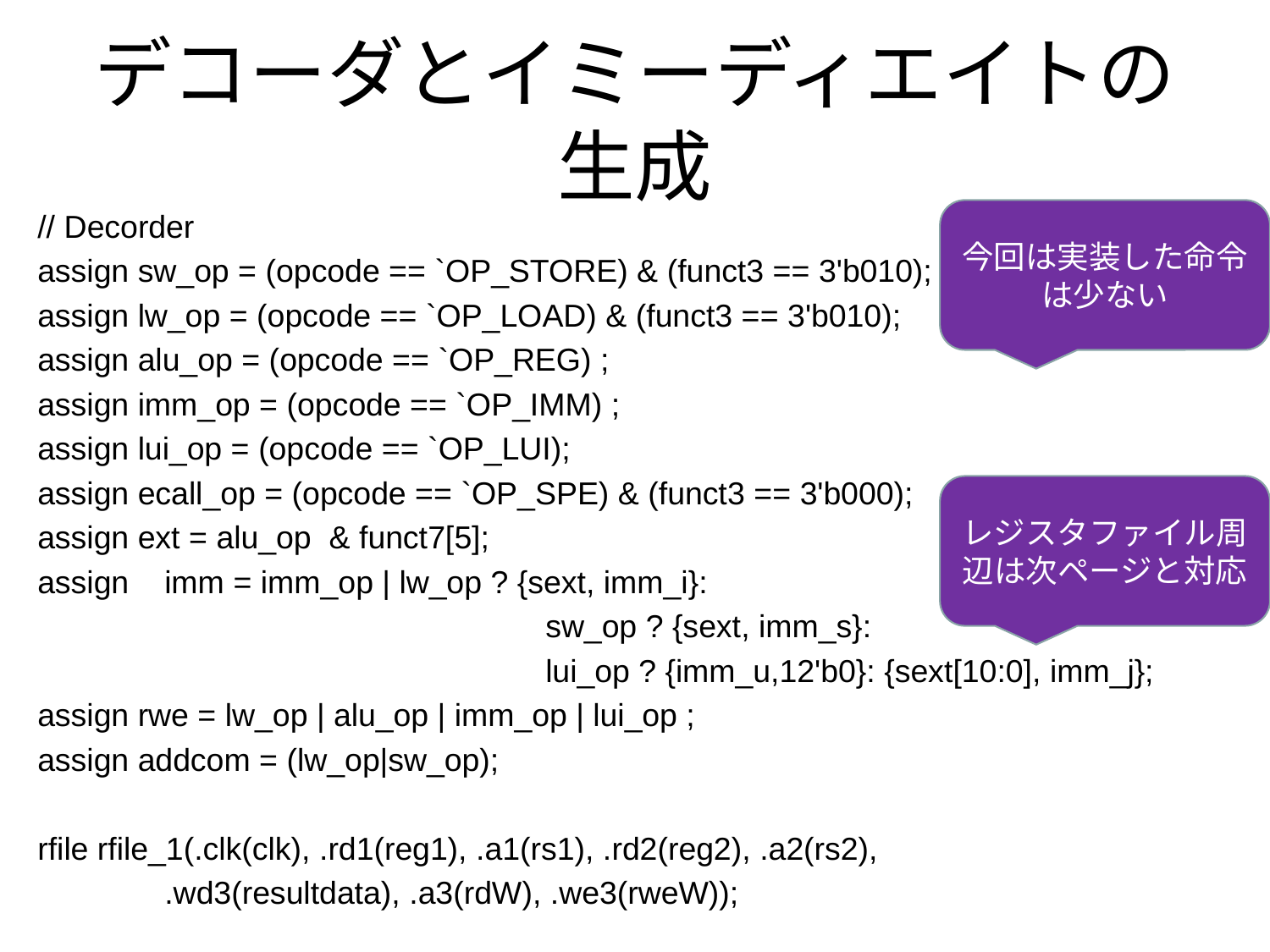

# デコーダとイミーディエイトの生成
// Decorder
assign sw_op = (opcode == `OP_STORE) & (funct3 == 3'b010);
assign lw_op = (opcode == `OP_LOAD) & (funct3 == 3'b010);
assign alu_op = (opcode == `OP_REG) ;
assign imm_op = (opcode == `OP_IMM) ;
assign lui_op = (opcode == `OP_LUI);
assign ecall_op = (opcode == `OP_SPE) & (funct3 == 3'b000);
assign ext = alu_op  & funct7[5];
assign	imm = imm_op | lw_op ? {sext, imm_i}:
				sw_op ? {sext, imm_s}:
				lui_op ? {imm_u,12'b0}: {sext[10:0], imm_j};
assign rwe = lw_op | alu_op | imm_op | lui_op ;
assign addcom = (lw_op|sw_op);

rfile rfile_1(.clk(clk), .rd1(reg1), .a1(rs1), .rd2(reg2), .a2(rs2),
	.wd3(resultdata), .a3(rdW), .we3(rweW));

今回は実装した命令は少ない
レジスタファイル周辺は次ページと対応